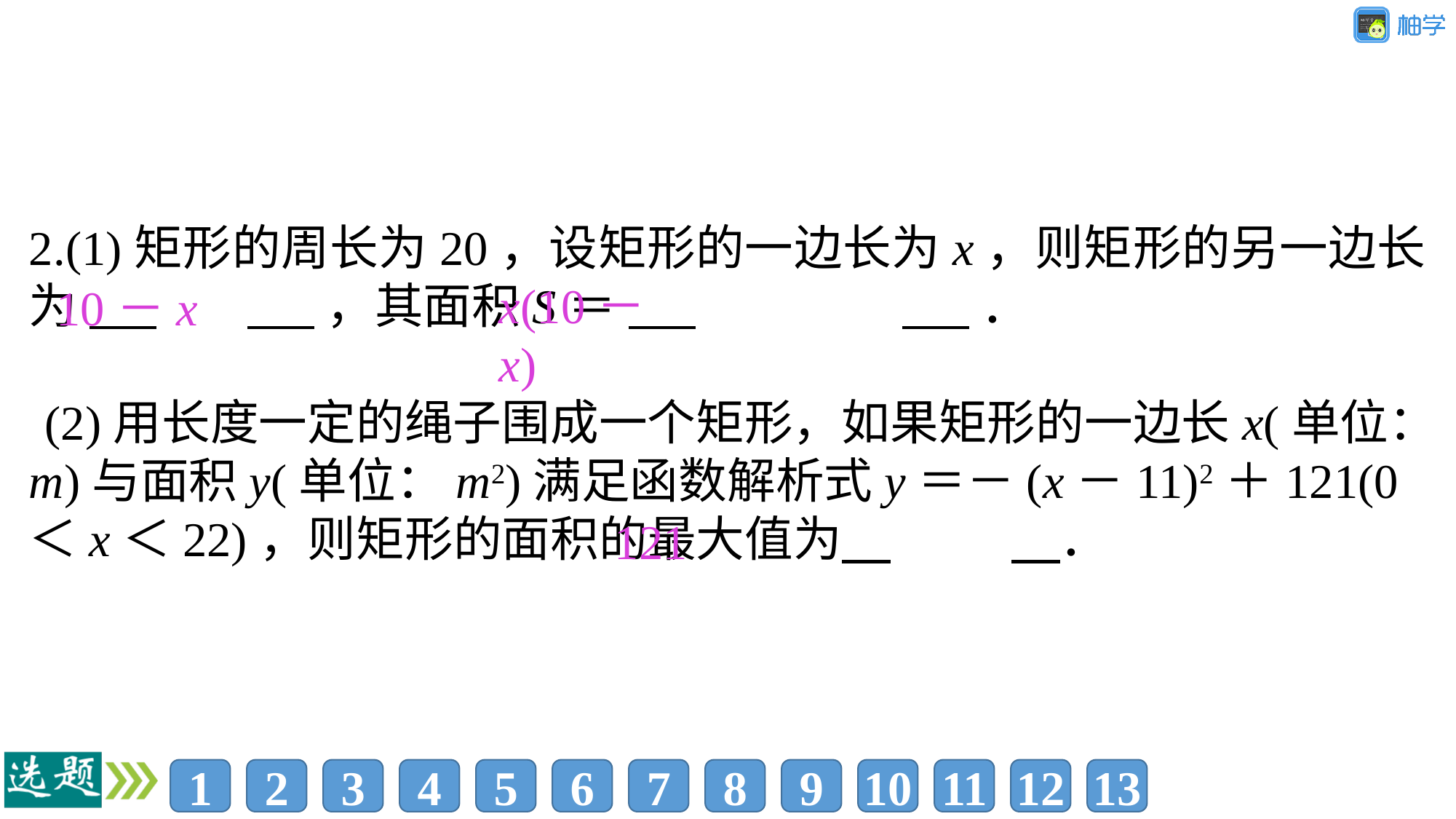

2.(1)矩形的周长为20，设矩形的一边长为x，则矩形的另一边长为%//	//%，其面积S＝%//		//%．

(2)用长度一定的绳子围成一个矩形，如果矩形的一边长x(单位：m)与面积y(单位：m2)满足函数解析式y＝－(x－11)2＋121(0＜x＜22)，则矩形的面积的最大值为　		　．
x(10－x)
10－x
121